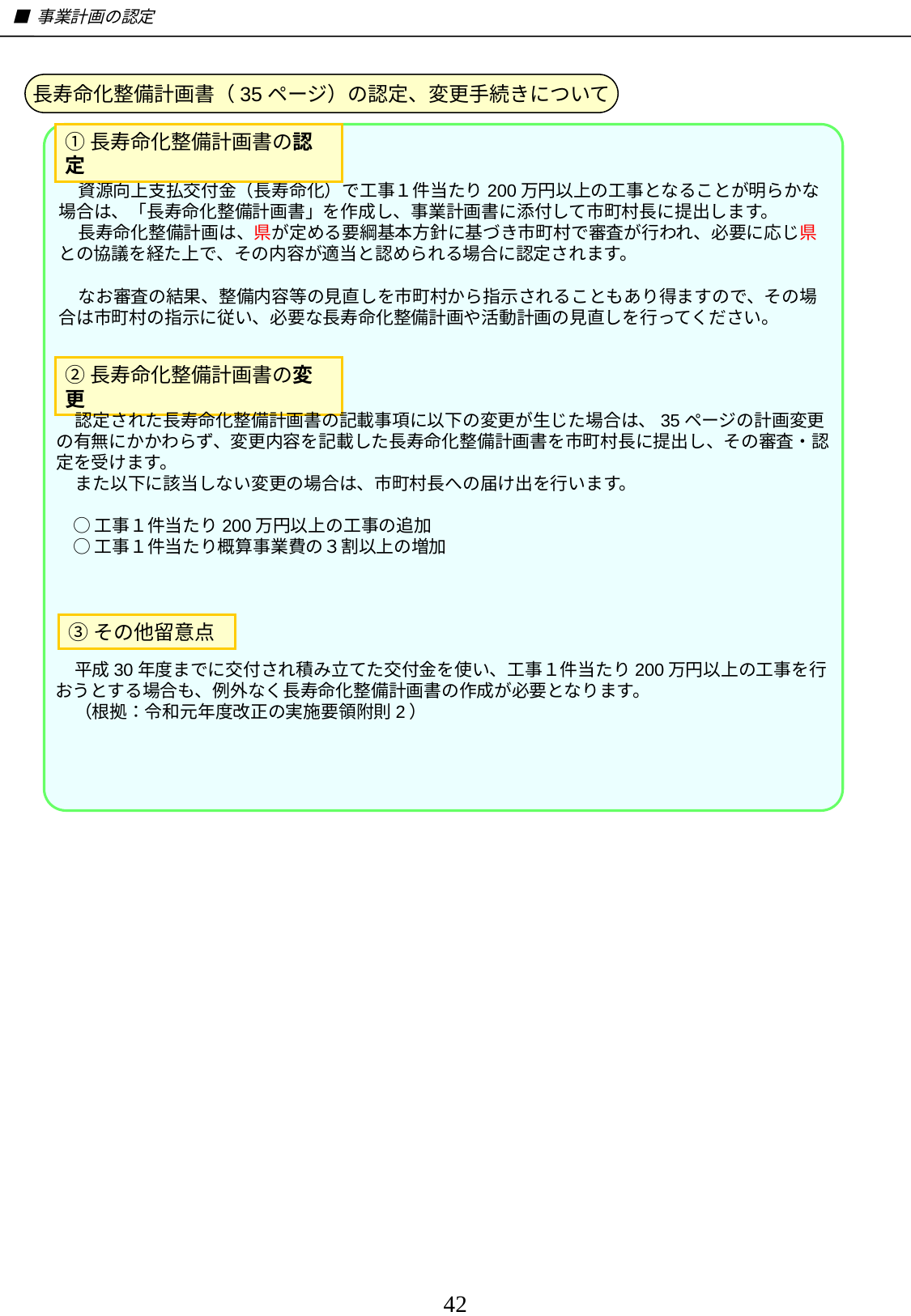

■ 事業計画の認定

長寿命化整備計画書（35ページ）の認定、変更手続きについて

①長寿命化整備計画書の認定
資源向上支払交付金（長寿命化）で工事１件当たり200万円以上の工事となることが明らかな場合は、「長寿命化整備計画書」を作成し、事業計画書に添付して市町村長に提出します。
長寿命化整備計画は、県が定める要綱基本方針に基づき市町村で審査が行われ、必要に応じ県との協議を経た上で、その内容が適当と認められる場合に認定されます。

なお審査の結果、整備内容等の見直しを市町村から指示されることもあり得ますので、その場合は市町村の指示に従い、必要な長寿命化整備計画や活動計画の見直しを行ってください。
②長寿命化整備計画書の変更
認定された長寿命化整備計画書の記載事項に以下の変更が生じた場合は、35ページの計画変更の有無にかかわらず、変更内容を記載した長寿命化整備計画書を市町村長に提出し、その審査・認定を受けます。
また以下に該当しない変更の場合は、市町村長への届け出を行います。

○工事１件当たり200万円以上の工事の追加
○工事１件当たり概算事業費の３割以上の増加
③その他留意点
平成30年度までに交付され積み立てた交付金を使い、工事１件当たり200万円以上の工事を行おうとする場合も、例外なく長寿命化整備計画書の作成が必要となります。
（根拠：令和元年度改正の実施要領附則2）
42